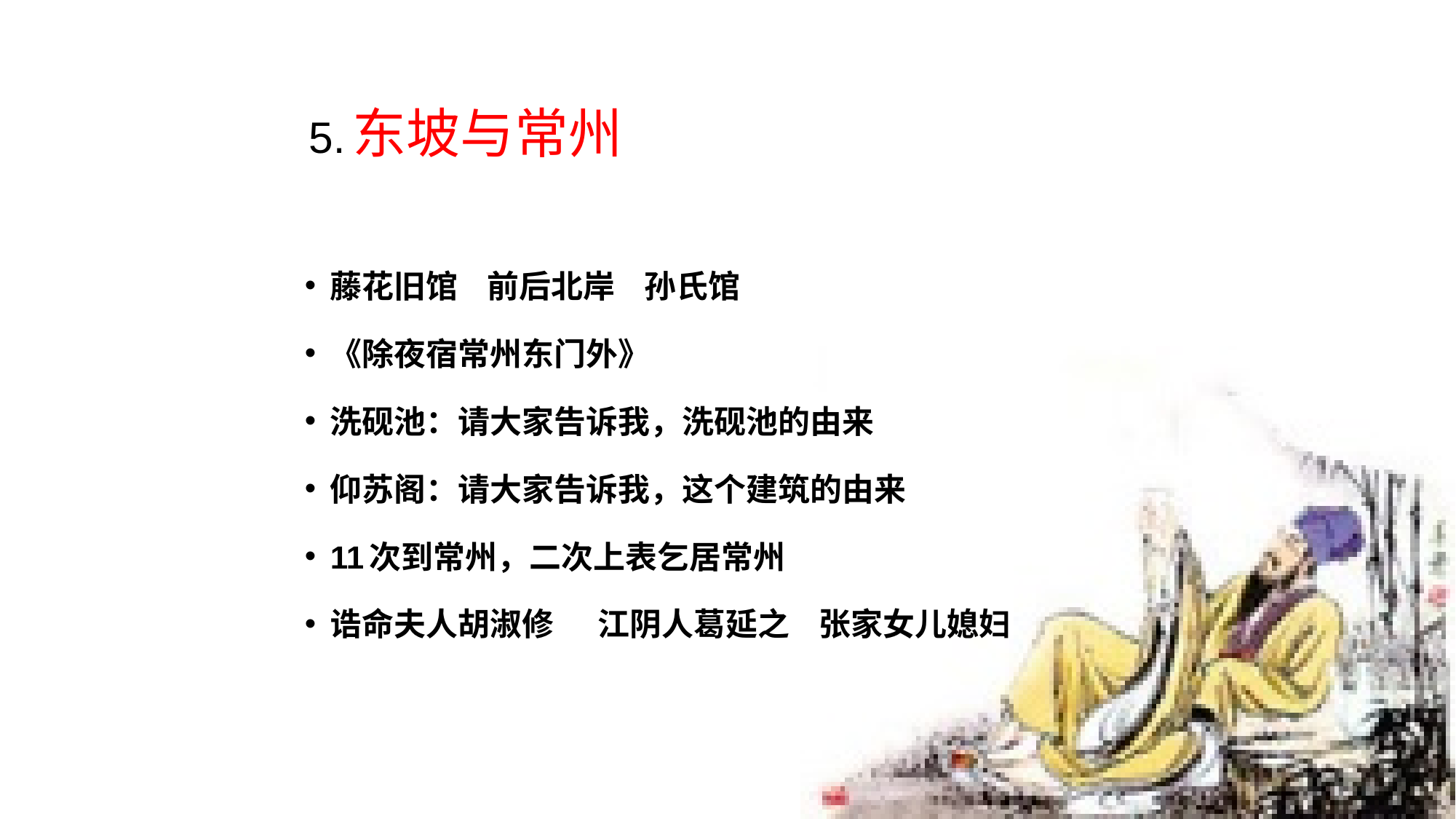

# 5.东坡与常州
藤花旧馆    前后北岸    孙氏馆
《除夜宿常州东门外》
洗砚池：请大家告诉我，洗砚池的由来
仰苏阁：请大家告诉我，这个建筑的由来
11次到常州，二次上表乞居常州
诰命夫人胡淑修      江阴人葛延之    张家女儿媳妇